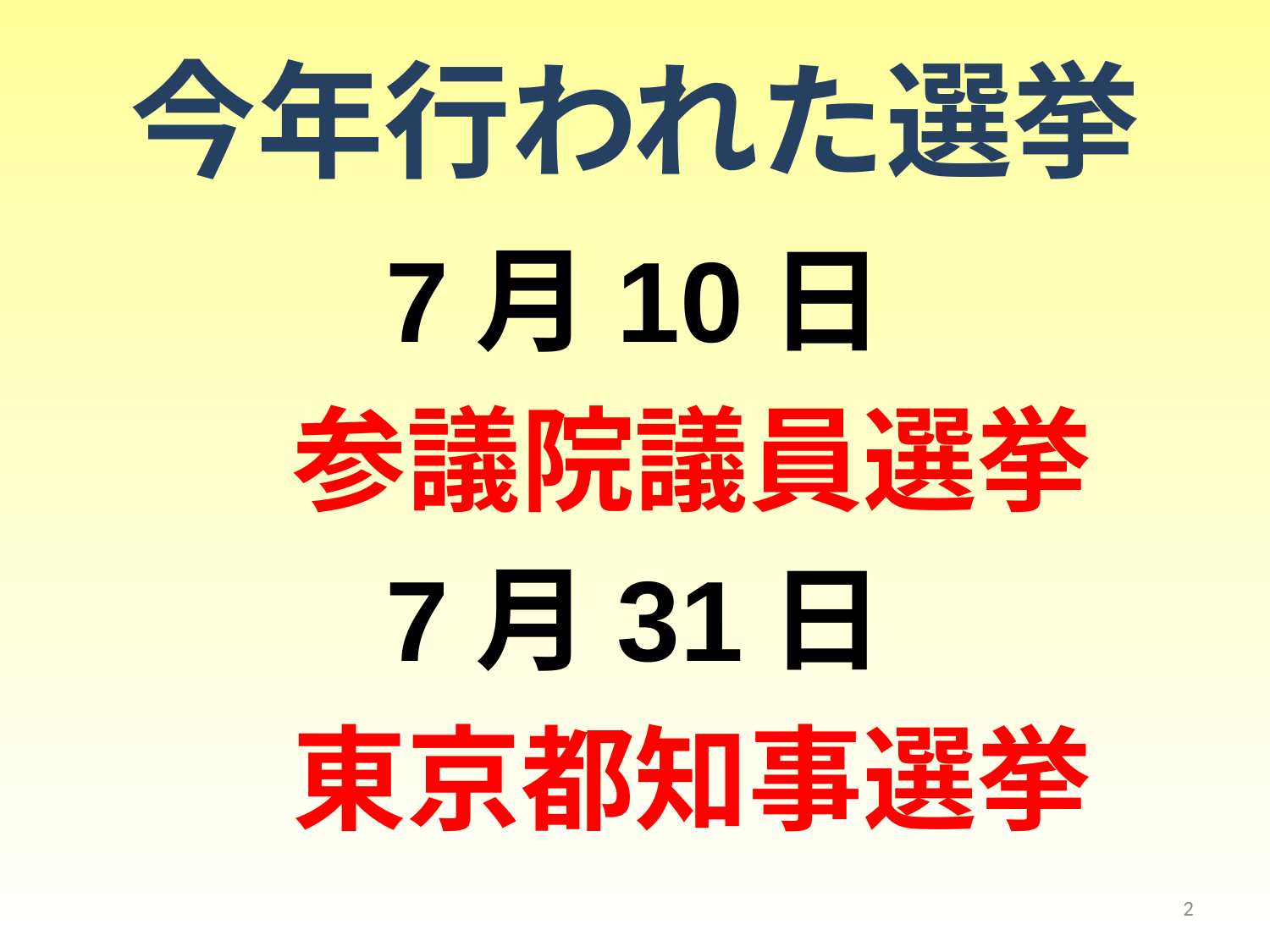

# 今年行われた選挙
7月10日
　参議院議員選挙
7月31日
　東京都知事選挙
2